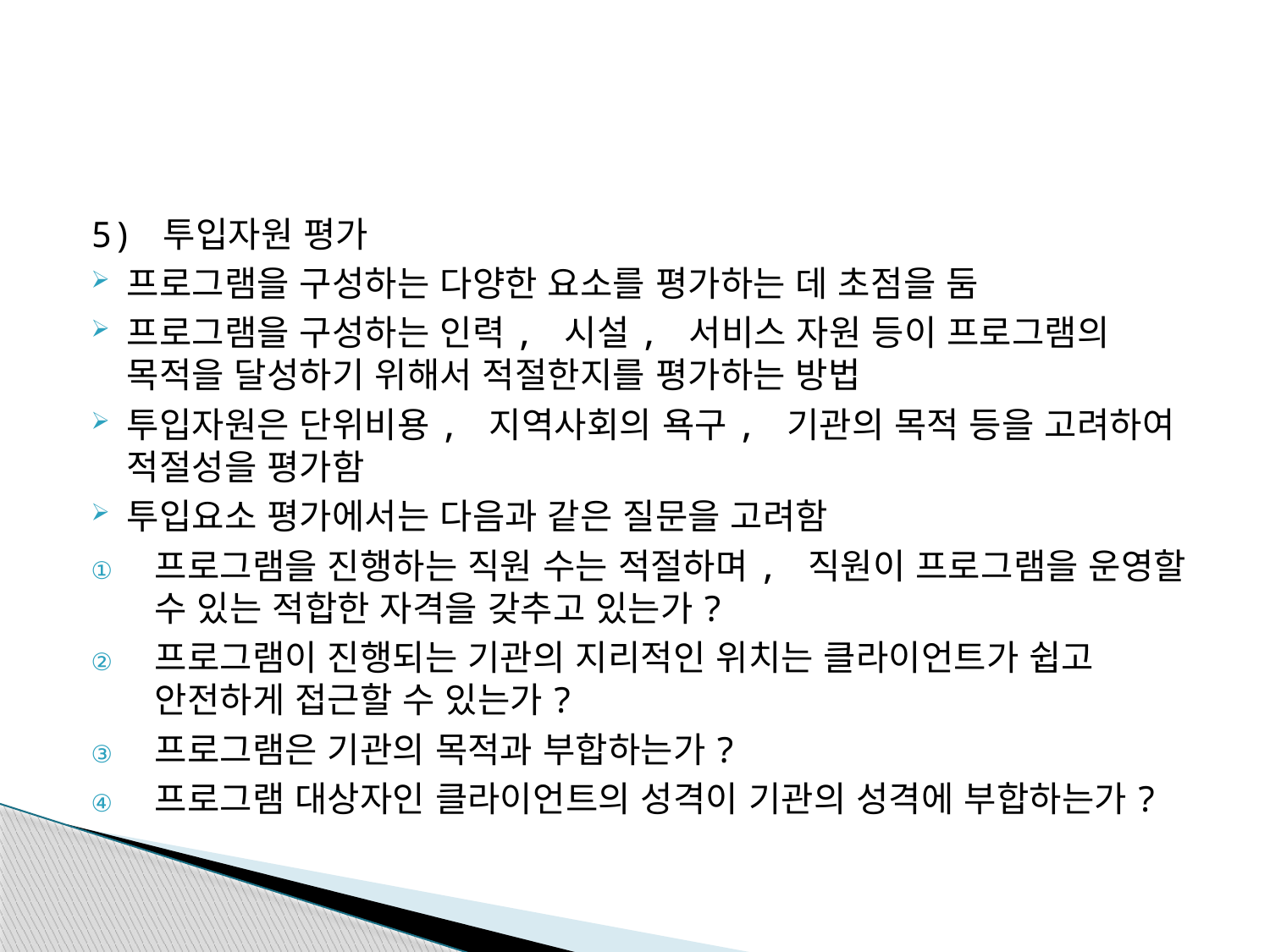

5) 투입자원 평가
프로그램을 구성하는 다양한 요소를 평가하는 데 초점을 둠
프로그램을 구성하는 인력, 시설, 서비스 자원 등이 프로그램의 목적을 달성하기 위해서 적절한지를 평가하는 방법
투입자원은 단위비용, 지역사회의 욕구, 기관의 목적 등을 고려하여 적절성을 평가함
투입요소 평가에서는 다음과 같은 질문을 고려함
프로그램을 진행하는 직원 수는 적절하며, 직원이 프로그램을 운영할 수 있는 적합한 자격을 갖추고 있는가?
프로그램이 진행되는 기관의 지리적인 위치는 클라이언트가 쉽고 안전하게 접근할 수 있는가?
프로그램은 기관의 목적과 부합하는가?
프로그램 대상자인 클라이언트의 성격이 기관의 성격에 부합하는가?